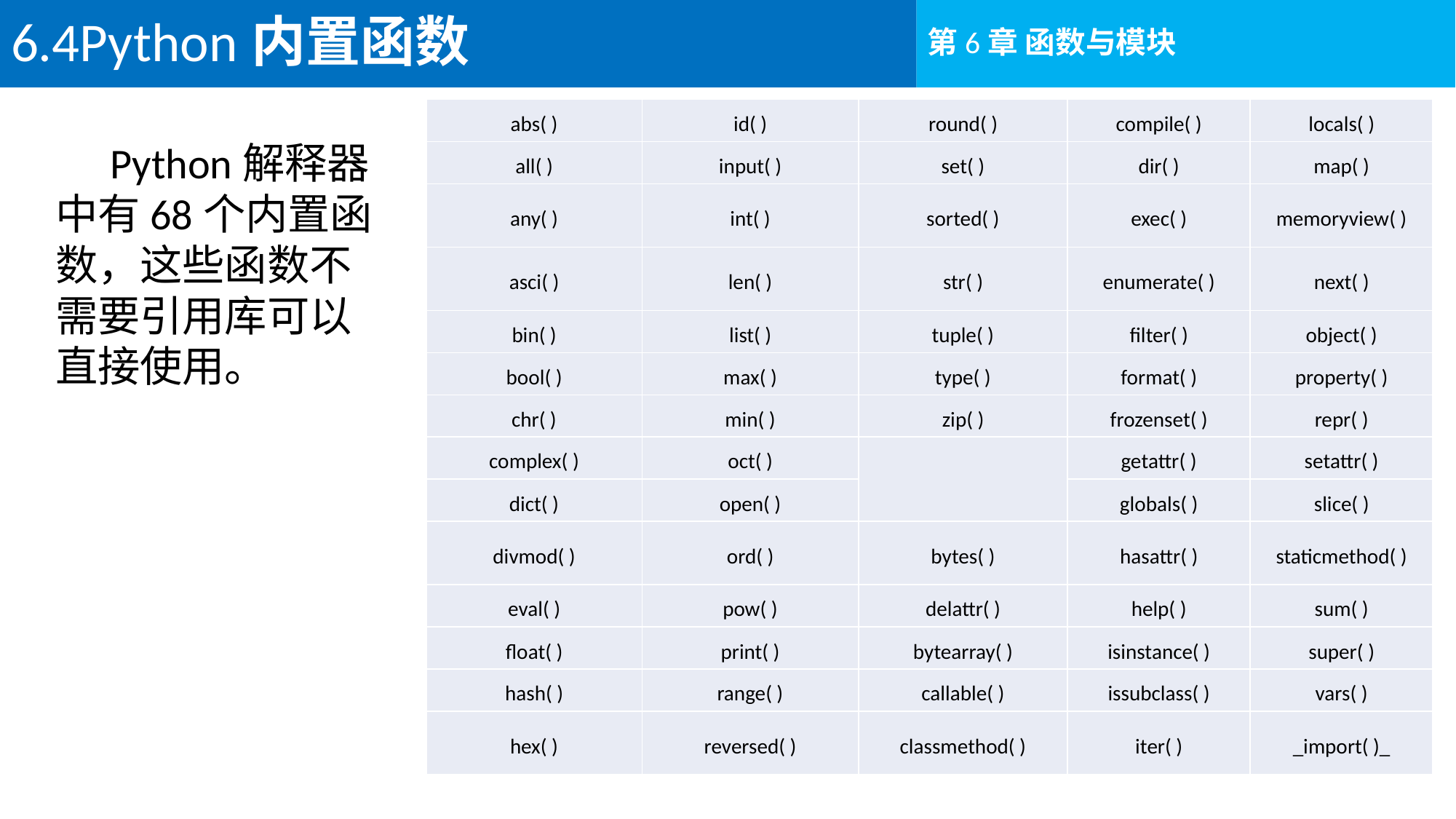

# 6.4Python内置函数
| abs( ) | id( ) | round( ) | compile( ) | locals( ) |
| --- | --- | --- | --- | --- |
| all( ) | input( ) | set( ) | dir( ) | map( ) |
| any( ) | int( ) | sorted( ) | exec( ) | memoryview( ) |
| asci( ) | len( ) | str( ) | enumerate( ) | next( ) |
| bin( ) | list( ) | tuple( ) | filter( ) | object( ) |
| bool( ) | max( ) | type( ) | format( ) | property( ) |
| chr( ) | min( ) | zip( ) | frozenset( ) | repr( ) |
| complex( ) | oct( ) |  | getattr( ) | setattr( ) |
| dict( ) | open( ) |  | globals( ) | slice( ) |
| divmod( ) | ord( ) | bytes( ) | hasattr( ) | staticmethod( ) |
| eval( ) | pow( ) | delattr( ) | help( ) | sum( ) |
| float( ) | print( ) | bytearray( ) | isinstance( ) | super( ) |
| hash( ) | range( ) | callable( ) | issubclass( ) | vars( ) |
| hex( ) | reversed( ) | classmethod( ) | iter( ) | \_import( )\_ |
Python解释器中有68个内置函数，这些函数不需要引用库可以直接使用。